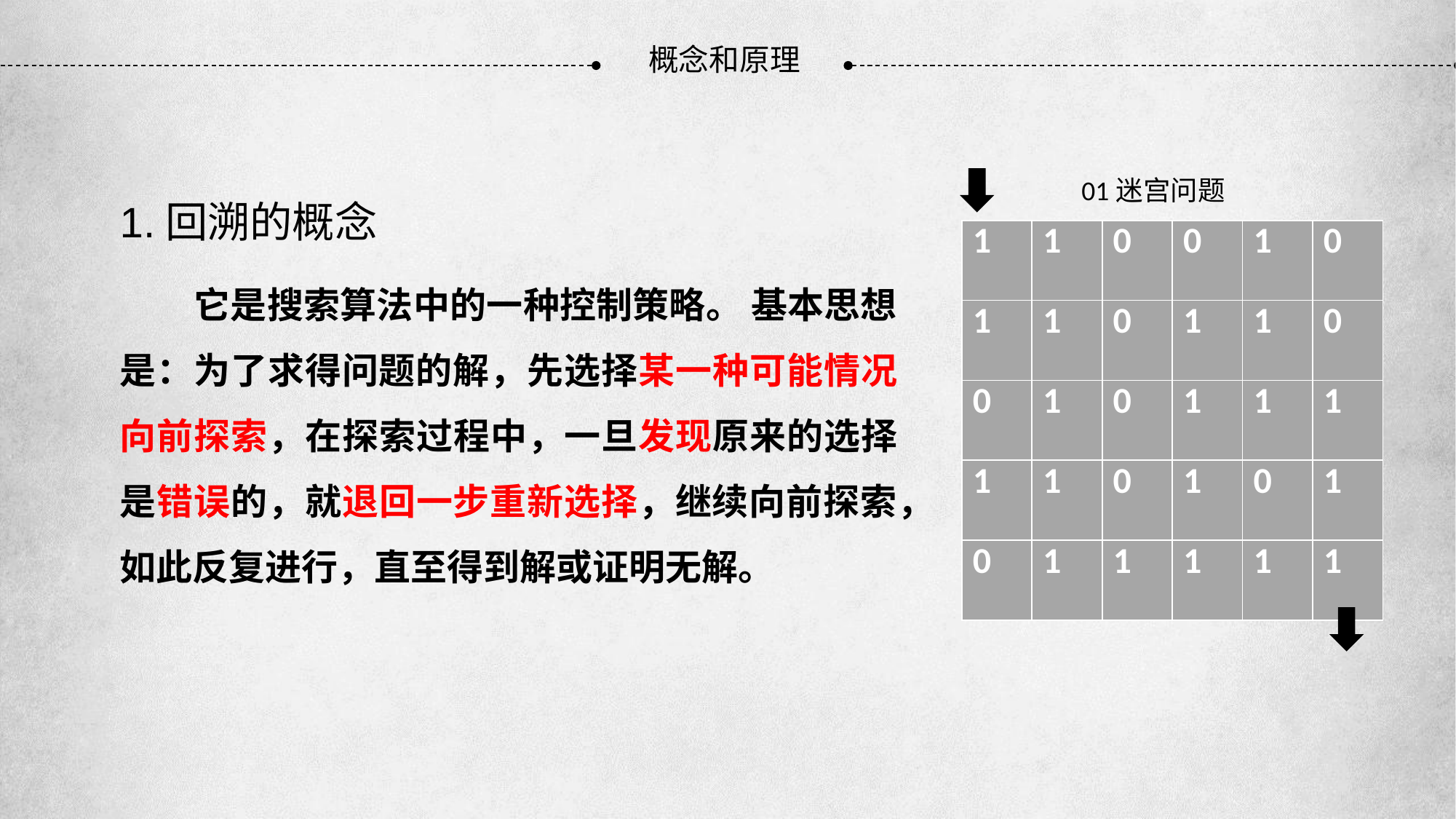

概念和原理

01迷宫问题
1.回溯的概念

| 1 | 1 | 0 | 0 | 1 | 0 |
| --- | --- | --- | --- | --- | --- |
| 1 | 1 | 0 | 1 | 1 | 0 |
| 0 | 1 | 0 | 1 | 1 | 1 |
| 1 | 1 | 0 | 1 | 0 | 1 |
| 0 | 1 | 1 | 1 | 1 | 1 |
    它是搜索算法中的一种控制策略。 基本思想是：为了求得问题的解，先选择某一种可能情况向前探索，在探索过程中，一旦发现原来的选择是错误的，就退回一步重新选择，继续向前探索，如此反复进行，直至得到解或证明无解。